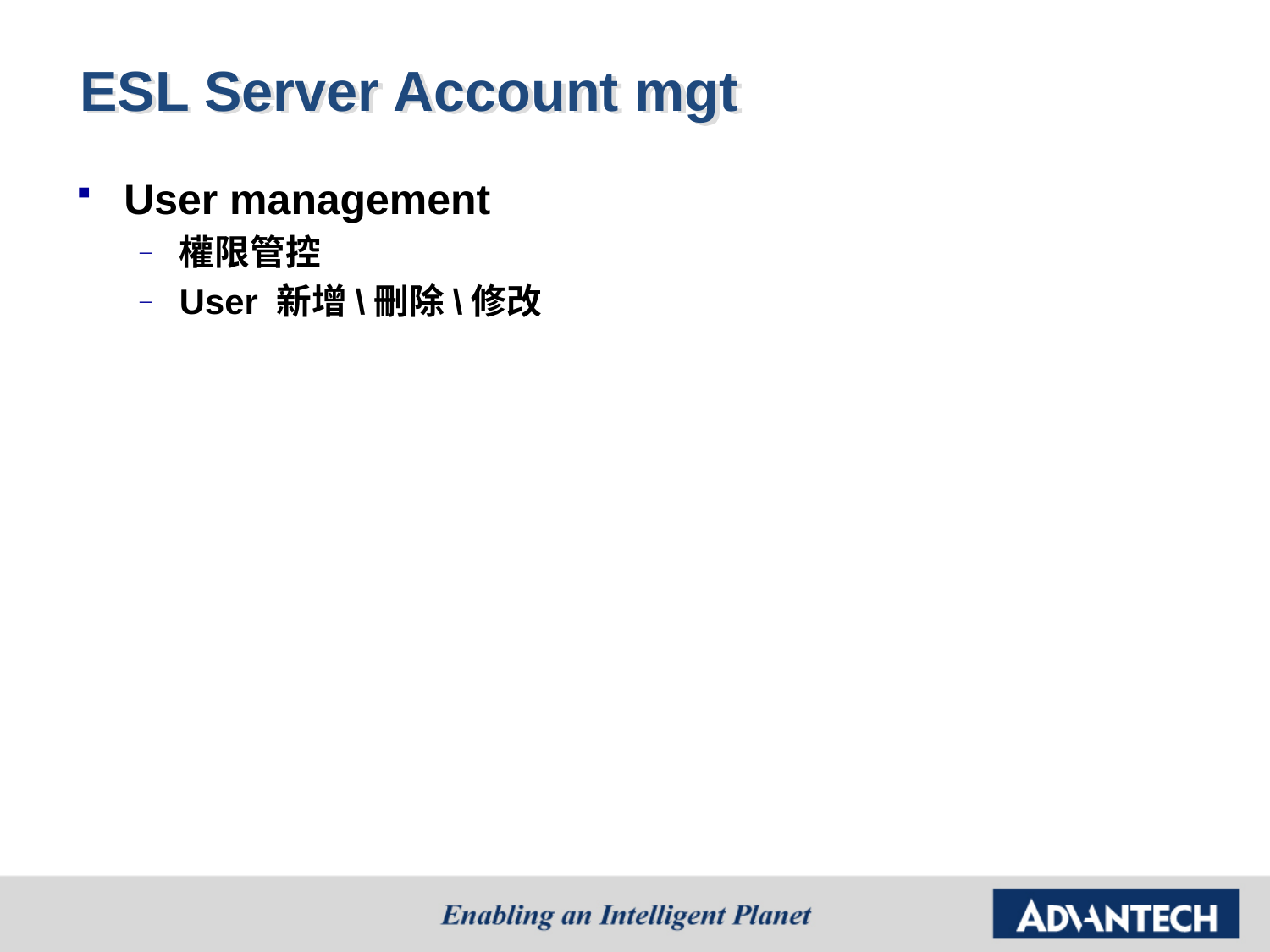

# ESL Server Account mgt
User management
權限管控
User 新增\刪除\修改